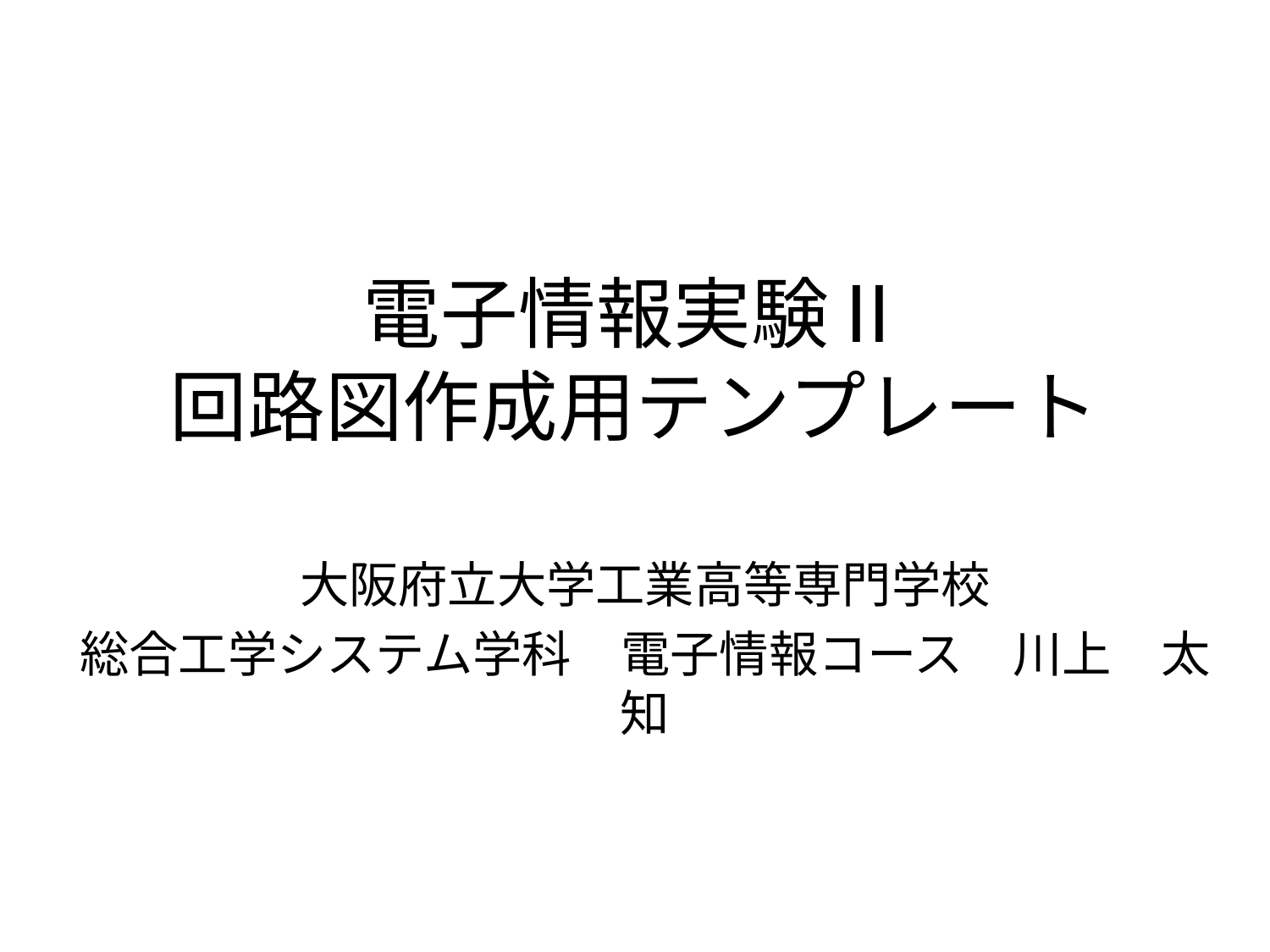

# 電子情報実験Ⅱ 回路図作成用テンプレート
大阪府立大学工業高等専門学校
総合工学システム学科　電子情報コース　川上　太知